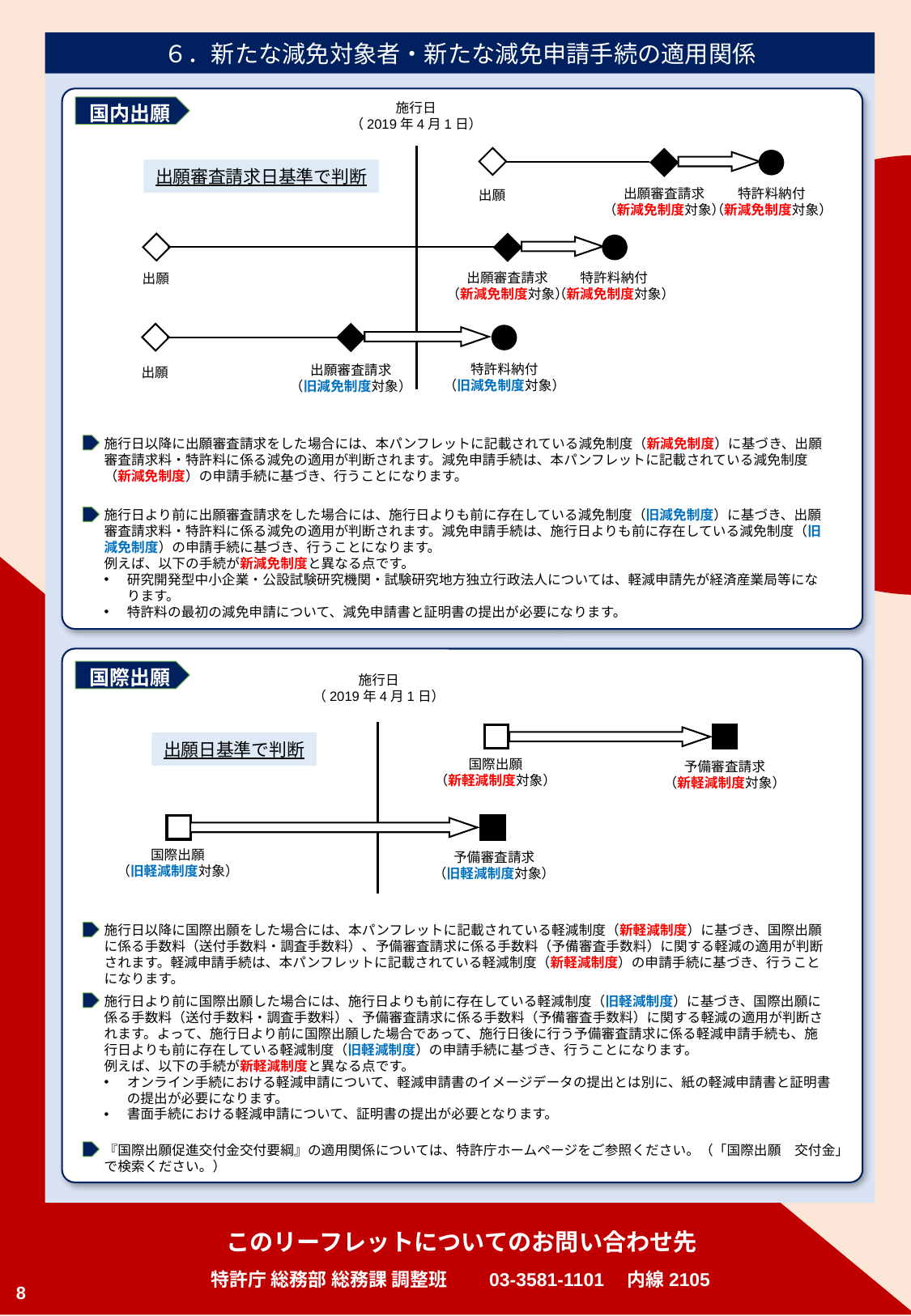

６．新たな減免対象者・新たな減免申請手続の適用関係

施行日
（2019年4月1日）

出願審査請求
（新減免制度対象）
特許料納付
（新減免制度対象）
出願

出願審査請求
（新減免制度対象）
特許料納付
（新減免制度対象）
出願

特許料納付
（旧減免制度対象）
出願審査請求
（旧減免制度対象）
出願
国内出願

出願審査請求日基準で判断
施行日以降に出願審査請求をした場合には、本パンフレットに記載されている減免制度（新減免制度）に基づき、出願審査請求料・特許料に係る減免の適用が判断されます。減免申請手続は、本パンフレットに記載されている減免制度（新減免制度）の申請手続に基づき、行うことになります。

施行日より前に出願審査請求をした場合には、施行日よりも前に存在している減免制度（旧減免制度）に基づき、出願審査請求料・特許料に係る減免の適用が判断されます。減免申請手続は、施行日よりも前に存在している減免制度（旧減免制度）の申請手続に基づき、行うことになります。
例えば、以下の手続が新減免制度と異なる点です。
研究開発型中小企業・公設試験研究機関・試験研究地方独立行政法人については、軽減申請先が経済産業局等になります。
特許料の最初の減免申請について、減免申請書と証明書の提出が必要になります。

国際出願

施行日
（2019年4月1日）

国際出願
（新軽減制度対象）
予備審査請求
（新軽減制度対象）

国際出願
（旧軽減制度対象）
予備審査請求
（旧軽減制度対象）
出願日基準で判断
施行日以降に国際出願をした場合には、本パンフレットに記載されている軽減制度（新軽減制度）に基づき、国際出願に係る手数料（送付手数料・調査手数料）、予備審査請求に係る手数料（予備審査手数料）に関する軽減の適用が判断されます。軽減申請手続は、本パンフレットに記載されている軽減制度（新軽減制度）の申請手続に基づき、行うことになります。

施行日より前に国際出願した場合には、施行日よりも前に存在している軽減制度（旧軽減制度）に基づき、国際出願に係る手数料（送付手数料・調査手数料）、予備審査請求に係る手数料（予備審査手数料）に関する軽減の適用が判断されます。よって、施行日より前に国際出願した場合であって、施行日後に行う予備審査請求に係る軽減申請手続も、施行日よりも前に存在している軽減制度（旧軽減制度）の申請手続に基づき、行うことになります。
例えば、以下の手続が新軽減制度と異なる点です。
オンライン手続における軽減申請について、軽減申請書のイメージデータの提出とは別に、紙の軽減申請書と証明書の提出が必要になります。
書面手続における軽減申請について、証明書の提出が必要となります。

『国際出願促進交付金交付要綱』の適用関係については、特許庁ホームページをご参照ください。（「国際出願　交付金」で検索ください。）

このリーフレットについてのお問い合わせ先
特許庁 総務部 総務課 調整班　　03-3581-1101　内線2105
8